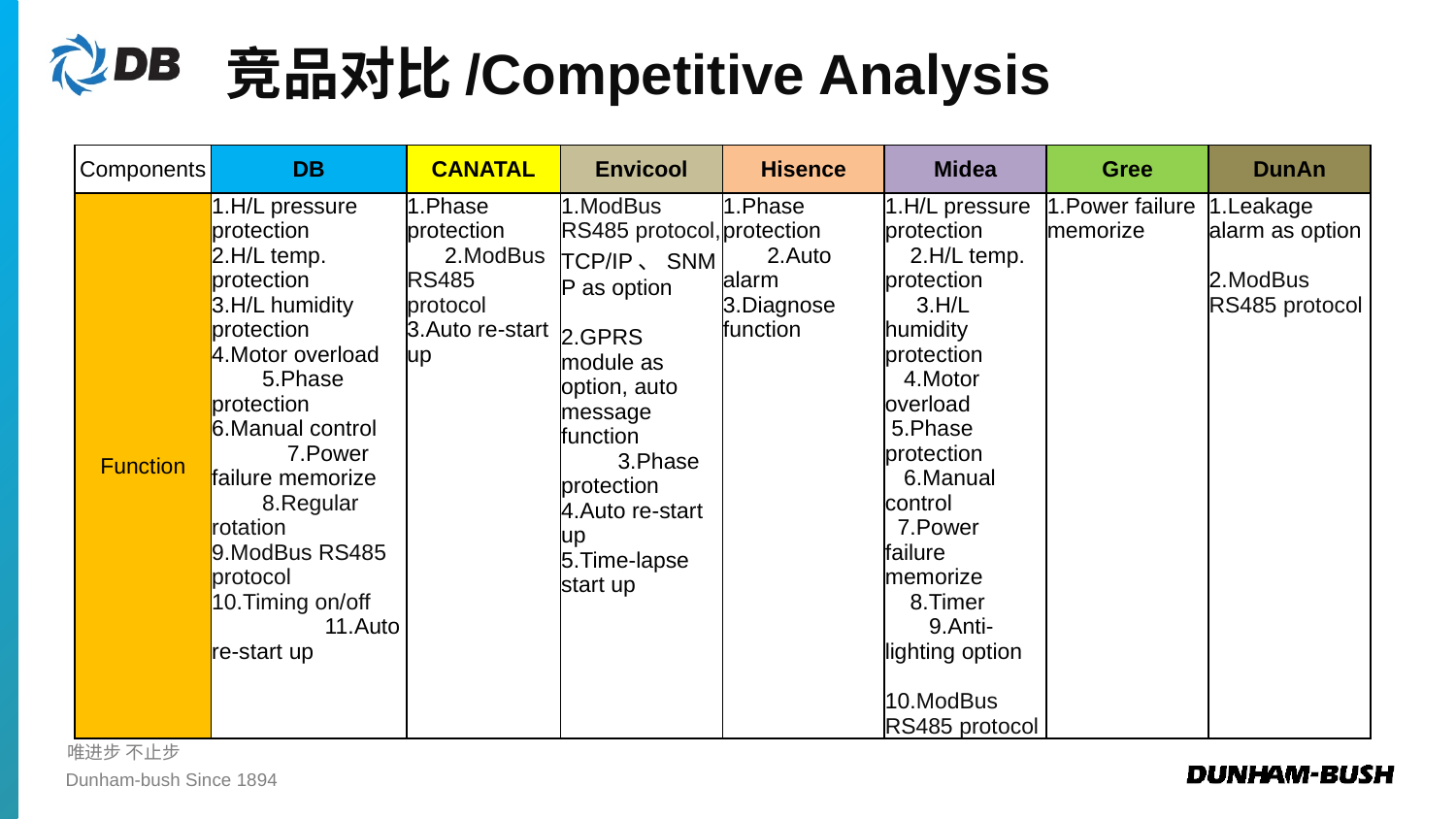

竞品对比/Competitive Analysis
| Components | DB | CANATAL | Envicool | Hisence | Midea | Gree | DunAn |
| --- | --- | --- | --- | --- | --- | --- | --- |
| Function | 1.H/L pressure protection 2.H/L temp. protection 3.H/L humidity protection 4.Motor overload 5.Phase protection 6.Manual control 7.Power failure memorize 8.Regular rotation 9.ModBus RS485 protocol 10.Timing on/off 11.Auto re-start up | 1.Phase protection 2.ModBus RS485 protocol 3.Auto re-start up | 1.ModBus RS485 protocol, TCP/IP、SNMP as option 2.GPRS module as option, auto message function 3.Phase protection 4.Auto re-start up 5.Time-lapse start up | 1.Phase protection 2.Auto alarm 3.Diagnose function | 1.H/L pressure protection 2.H/L temp. protection 3.H/L humidity protection 4.Motor overload 5.Phase protection 6.Manual control 7.Power failure memorize 8.Timer 9.Anti-lighting option 10.ModBus RS485 protocol | 1.Power failure memorize | 1.Leakage alarm as option 2.ModBus RS485 protocol |